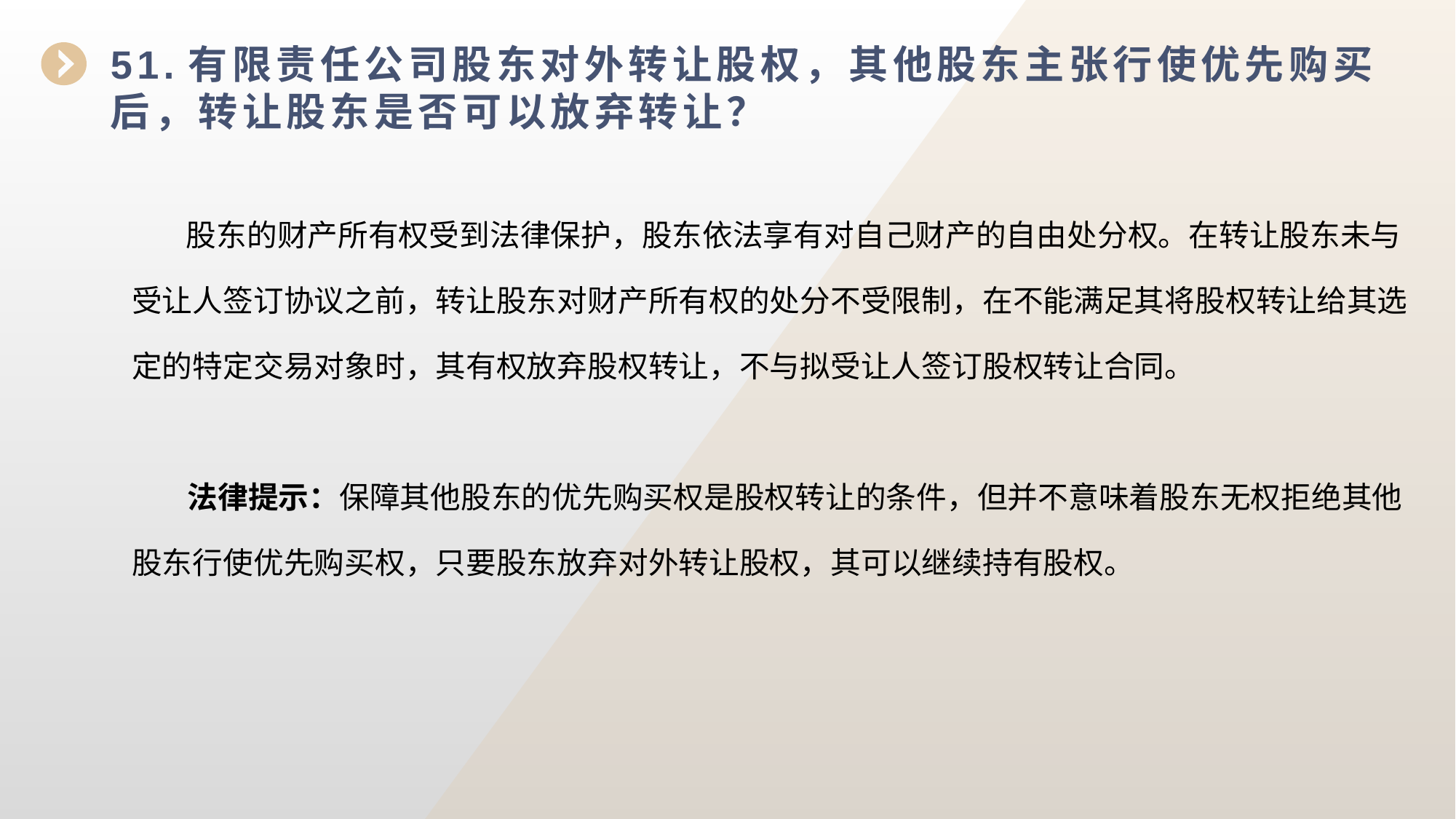

51.有限责任公司股东对外转让股权，其他股东主张行使优先购买后，转让股东是否可以放弃转让？

       股东的财产所有权受到法律保护，股东依法享有对自己财产的自由处分权。在转让股东未与受让人签订协议之前，转让股东对财产所有权的处分不受限制，在不能满足其将股权转让给其选定的特定交易对象时，其有权放弃股权转让，不与拟受让人签订股权转让合同。

       法律提示：保障其他股东的优先购买权是股权转让的条件，但并不意味着股东无权拒绝其他股东行使优先购买权，只要股东放弃对外转让股权，其可以继续持有股权。